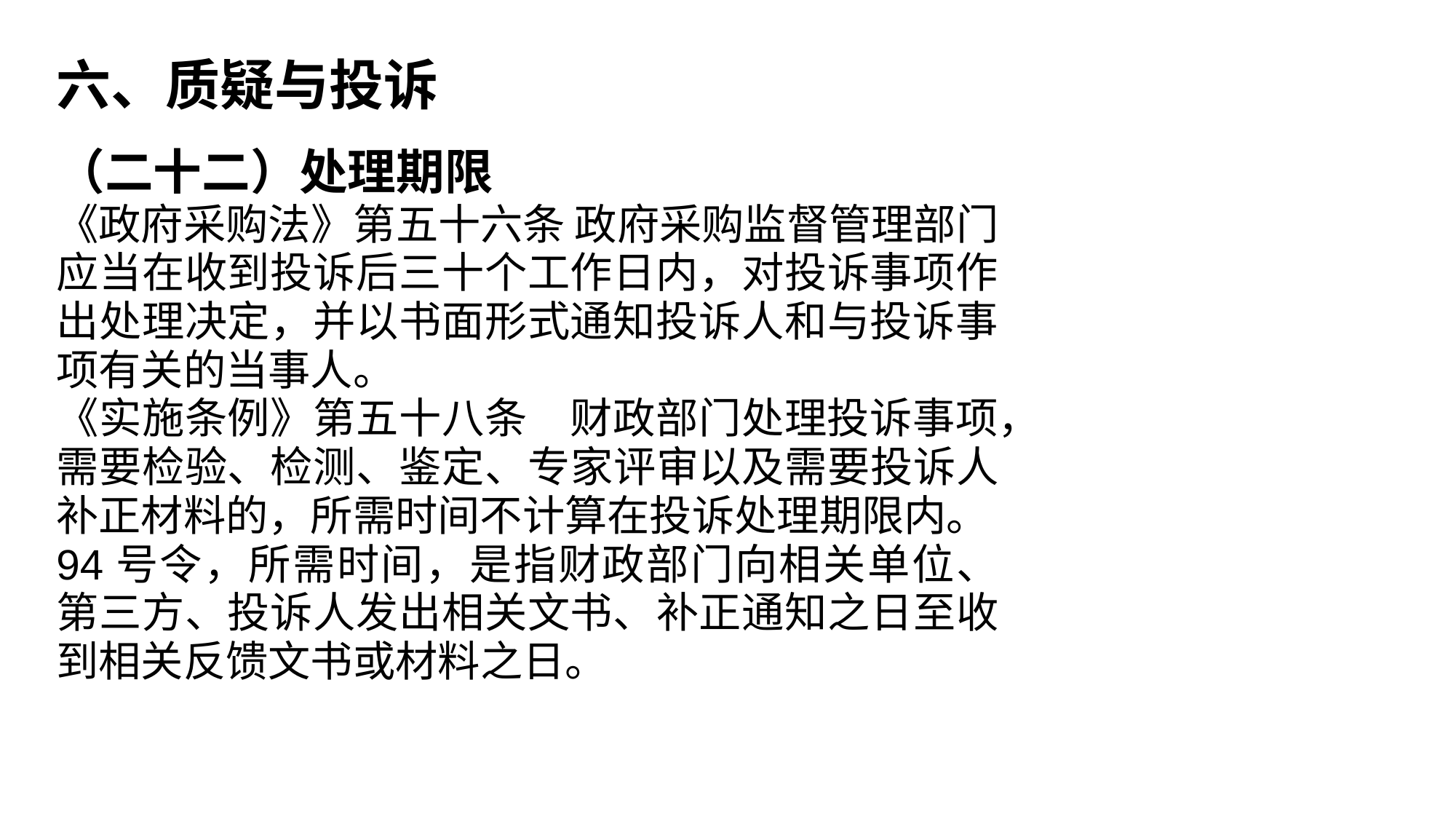

六、质疑与投诉

（二十二）处理期限
《政府采购法》第五十六条 政府采购监督管理部门应当在收到投诉后三十个工作日内，对投诉事项作出处理决定，并以书面形式通知投诉人和与投诉事项有关的当事人。
《实施条例》第五十八条　财政部门处理投诉事项，需要检验、检测、鉴定、专家评审以及需要投诉人补正材料的，所需时间不计算在投诉处理期限内。
94号令，所需时间，是指财政部门向相关单位、第三方、投诉人发出相关文书、补正通知之日至收到相关反馈文书或材料之日。